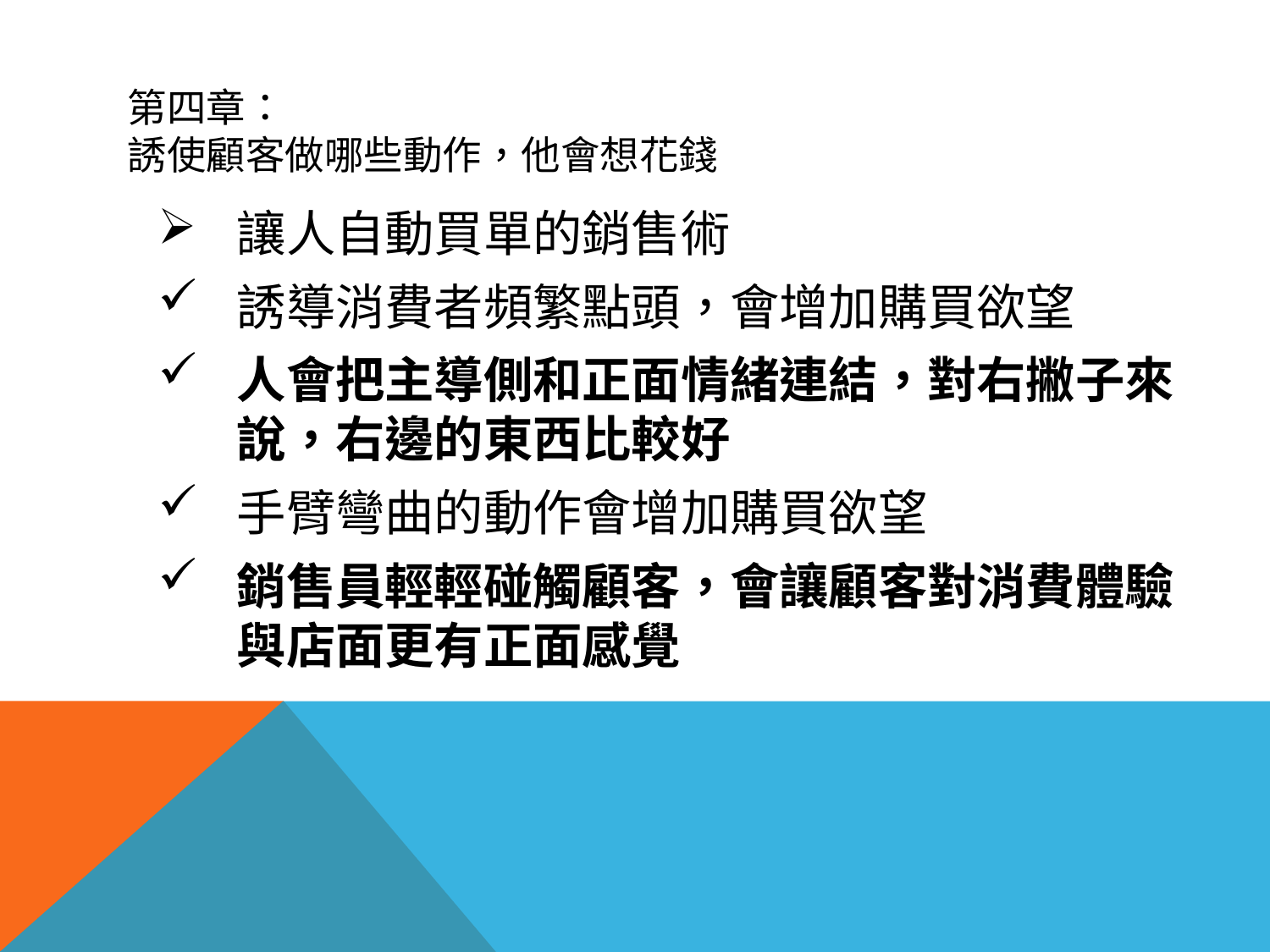

# 第四章： 誘使顧客做哪些動作，他會想花錢
讓人自動買單的銷售術
誘導消費者頻繁點頭，會增加購買欲望
人會把主導側和正面情緒連結，對右撇子來說，右邊的東西比較好
手臂彎曲的動作會增加購買欲望
銷售員輕輕碰觸顧客，會讓顧客對消費體驗與店面更有正面感覺